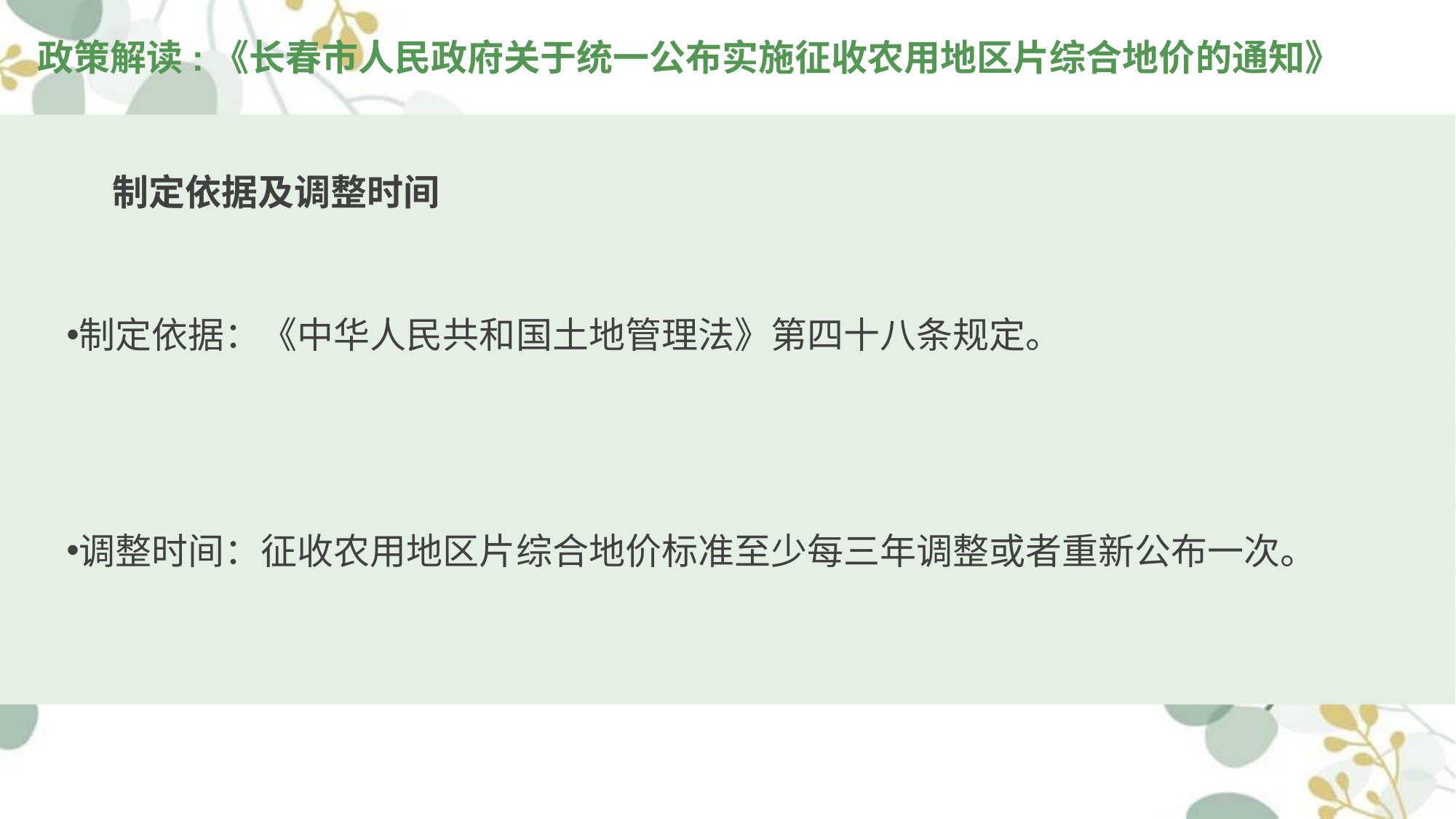

政策解读:《长春市人民政府关于统一公布实施征收农用地区片综合地价的通知》
# 制定依据及调整时间

制定依据：《中华人民共和国土地管理法》第四十八条规定。

调整时间：征收农用地区片综合地价标准至少每三年调整或者重新公布一次。